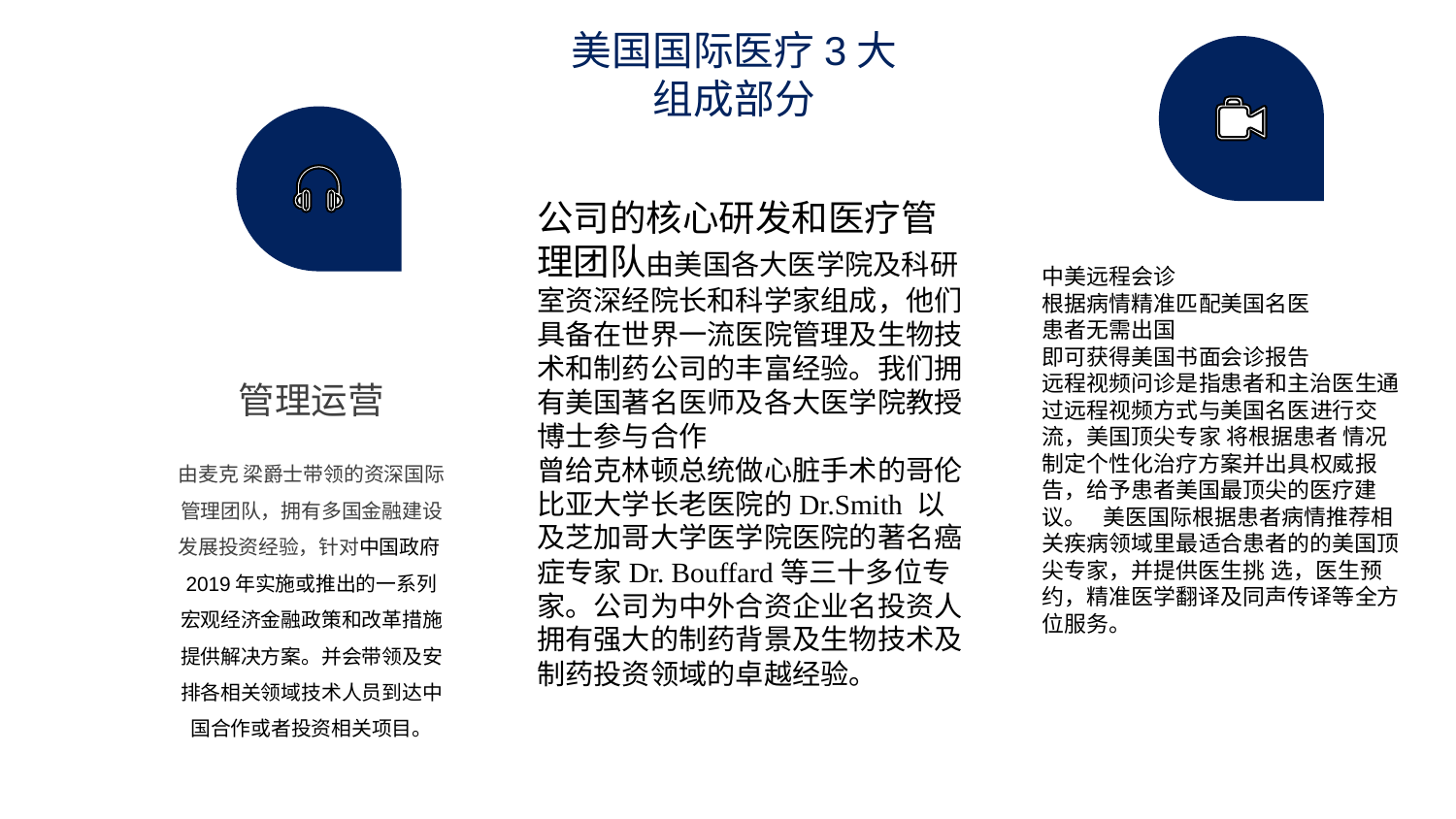

美国国际医疗3大组成部分

公司的核心研发和医疗管理团队由美国各大医学院及科研室资深经院长和科学家组成，他们具备在世界一流医院管理及生物技术和制药公司的丰富经验。我们拥有美国著名医师及各大医学院教授博士参与合作
曾给克林顿总统做心脏手术的哥伦比亚大学长老医院的Dr.Smith 以及芝加哥大学医学院医院的著名癌症专家Dr. Bouffard等三十多位专家。公司为中外合资企业名投资人拥有强大的制药背景及生物技术及制药投资领域的卓越经验。
中美远程会诊
根据病情精准匹配美国名医
患者无需出国
即可获得美国书面会诊报告
远程视频问诊是指患者和主治医生通过远程视频方式与美国名医进行交流，美国顶尖专家 将根据患者 情况制定个性化治疗方案并出具权威报告，给予患者美国最顶尖的医疗建议。   美医国际根据患者病情推荐相关疾病领域里最适合患者的的美国顶尖专家，并提供医生挑 选，医生预 约，精准医学翻译及同声传译等全方位服务。

管理运营
由麦克 梁爵士带领的资深国际管理团队，拥有多国金融建设发展投资经验，针对中国政府2019年实施或推出的一系列宏观经济金融政策和改革措施提供解决方案。并会带领及安排各相关领域技术人员到达中国合作或者投资相关项目。